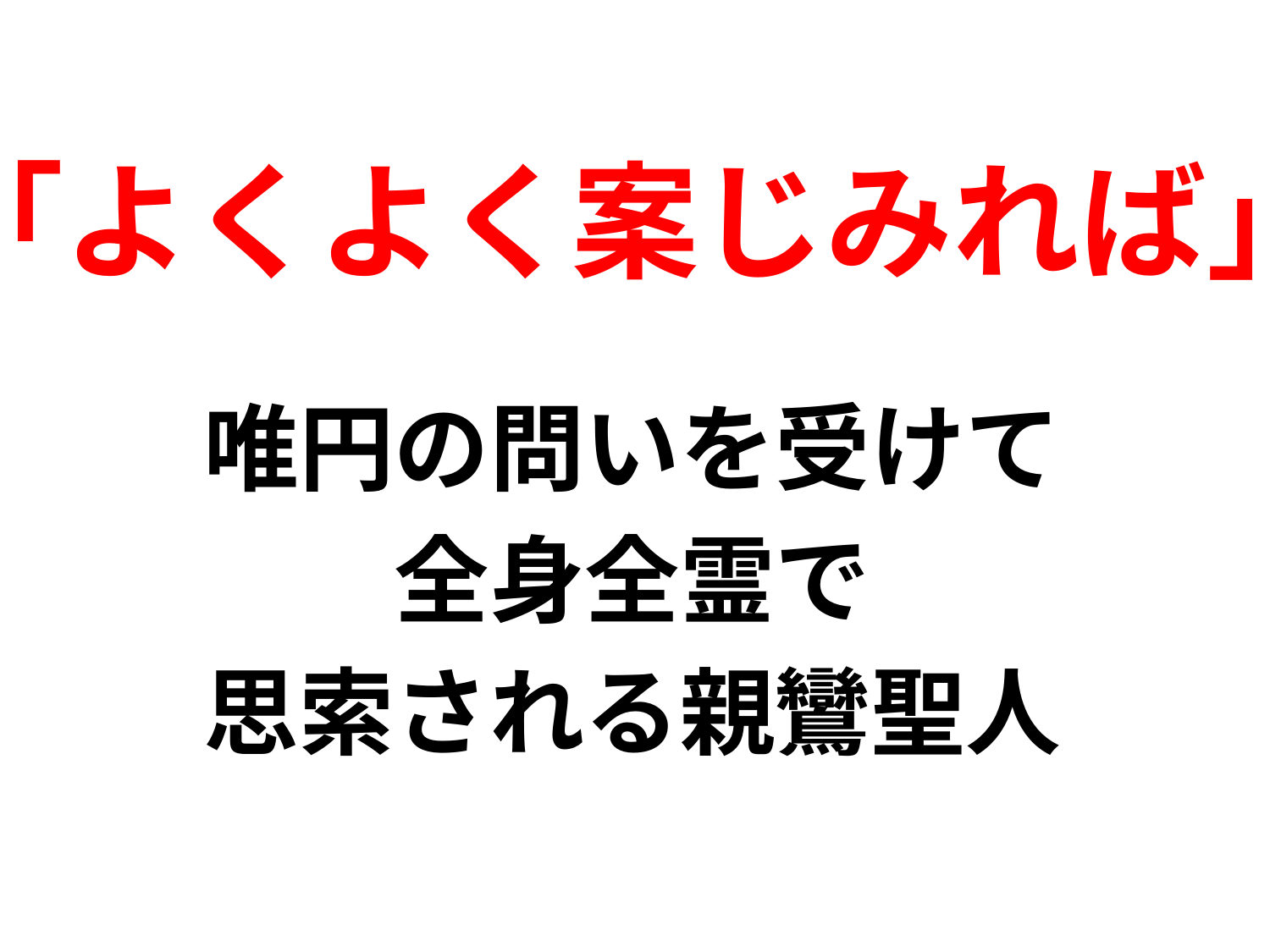

「よくよく案じみれば」
唯円の問いを受けて
全身全霊で
思索される親鸞聖人